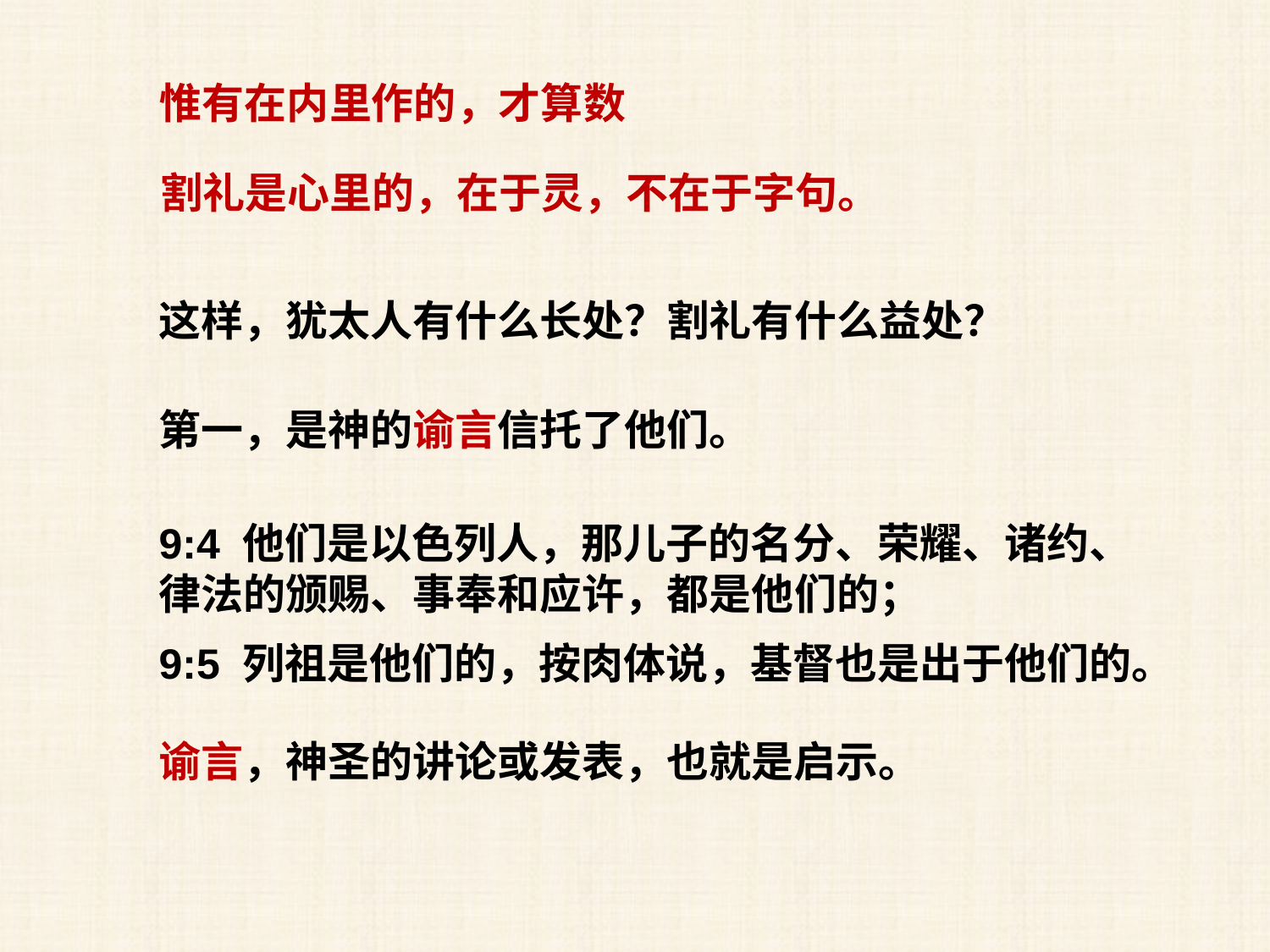

惟有在内里作的，才算数
割礼是心里的，在于灵，不在于字句。
这样，犹太人有什么长处？割礼有什么益处？
第一，是神的谕言信托了他们。
9:4 他们是以色列人，那儿子的名分、荣耀、诸约、律法的颁赐、事奉和应许，都是他们的；
9:5 列祖是他们的，按肉体说，基督也是出于他们的。
谕言，神圣的讲论或发表，也就是启示。